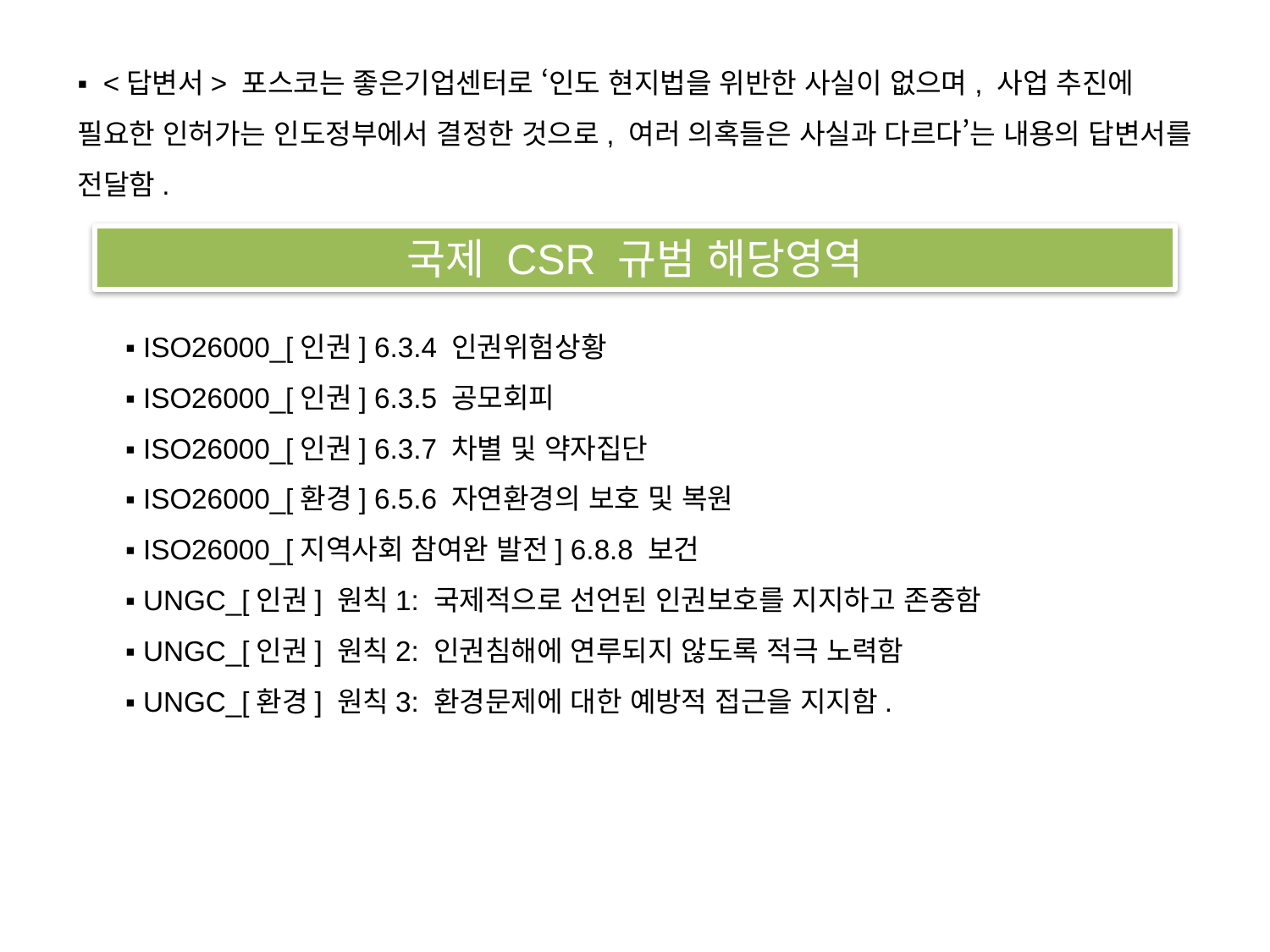

# ▪  <답변서> 포스코는 좋은기업센터로 ‘인도 현지법을 위반한 사실이 없으며, 사업 추진에 필요한 인허가는 인도정부에서 결정한 것으로, 여러 의혹들은 사실과 다르다’는 내용의 답변서를 전달함.
국제 CSR 규범 해당영역
▪ ISO26000_[인권] 6.3.4 인권위험상황
▪ ISO26000_[인권] 6.3.5 공모회피
▪ ISO26000_[인권] 6.3.7 차별 및 약자집단
▪ ISO26000_[환경] 6.5.6 자연환경의 보호 및 복원
▪ ISO26000_[지역사회 참여완 발전] 6.8.8 보건
▪ UNGC_[인권] 원칙1: 국제적으로 선언된 인권보호를 지지하고 존중함
▪ UNGC_[인권] 원칙2: 인권침해에 연루되지 않도록 적극 노력함
▪ UNGC_[환경] 원칙3: 환경문제에 대한 예방적 접근을 지지함.